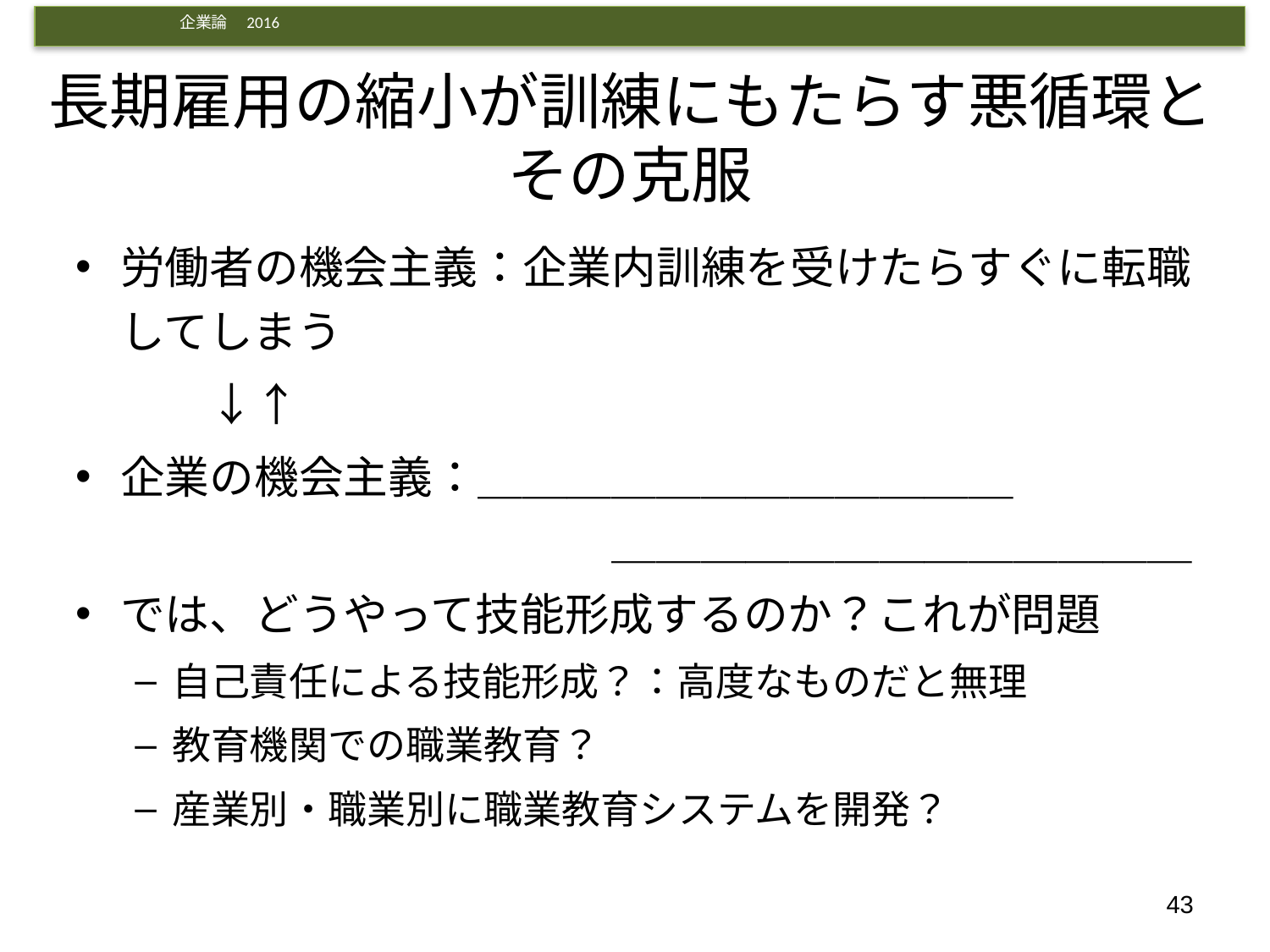

# 長期雇用の縮小が訓練にもたらす悪循環とその克服
労働者の機会主義：企業内訓練を受けたらすぐに転職してしまう
　　　↓↑
企業の機会主義：＿＿＿＿＿＿＿＿＿＿＿＿
　　　　　　　　　　　＿＿＿＿＿＿＿＿＿＿＿＿＿
では、どうやって技能形成するのか？これが問題
自己責任による技能形成？：高度なものだと無理
教育機関での職業教育？
産業別・職業別に職業教育システムを開発？

43